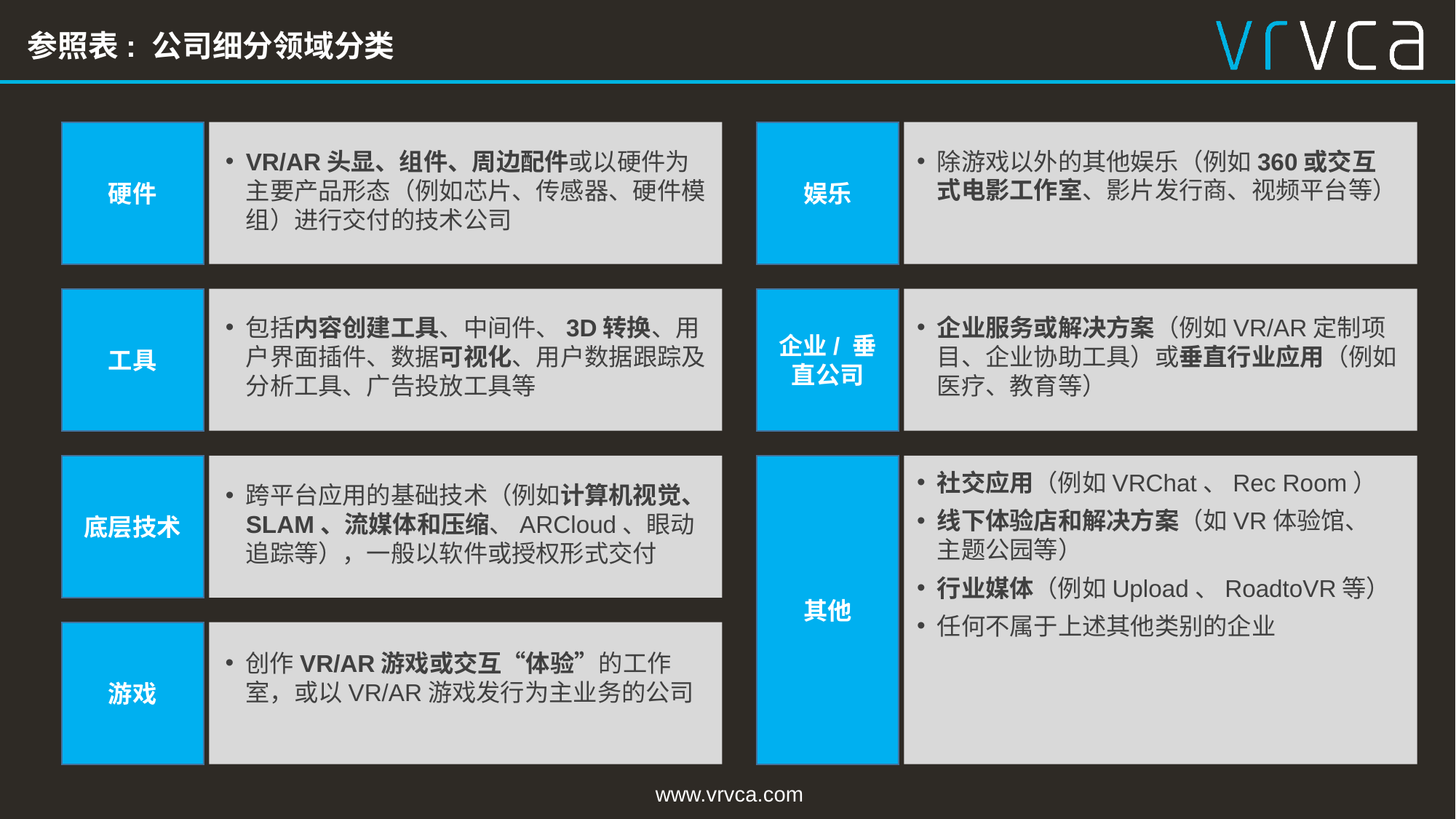

参照表: 公司细分领域分类
硬件

娱乐

除游戏以外的其他娱乐（例如360或交互式电影工作室、影片发行商、视频平台等）
VR/AR头显、组件、周边配件或以硬件为主要产品形态（例如芯片、传感器、硬件模组）进行交付的技术公司
工具

企业/ 垂直公司

包括内容创建工具、中间件、3D转换、用户界面插件、数据可视化、用户数据跟踪及分析工具、广告投放工具等
企业服务或解决方案（例如VR/AR定制项目、企业协助工具）或垂直行业应用（例如医疗、教育等）
底层技术

其他

社交应用（例如VRChat、Rec Room）
线下体验店和解决方案（如VR体验馆、
主题公园等）
行业媒体（例如Upload、RoadtoVR等）
任何不属于上述其他类别的企业
跨平台应用的基础技术（例如计算机视觉、SLAM、流媒体和压缩、ARCloud、眼动追踪等），一般以软件或授权形式交付
游戏

创作VR/AR游戏或交互“体验”的工作室，或以VR/AR游戏发行为主业务的公司
www.vrvca.com